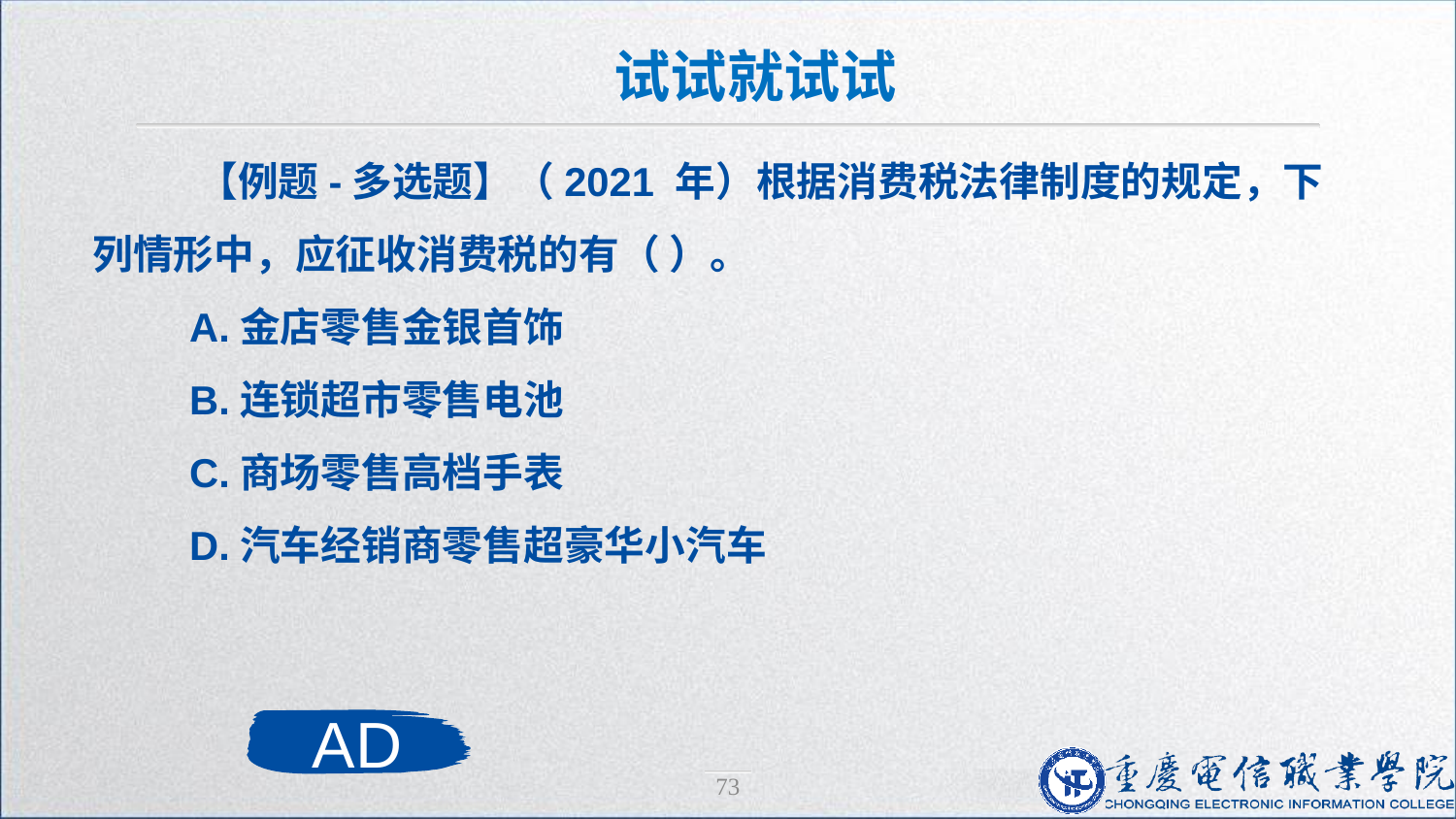

试试就试试
 【例题-多选题】（2021 年）根据消费税法律制度的规定，下列情形中，应征收消费税的有（ ）。
 A.金店零售金银首饰
 B.连锁超市零售电池
 C.商场零售高档手表
 D.汽车经销商零售超豪华小汽车

AD

73